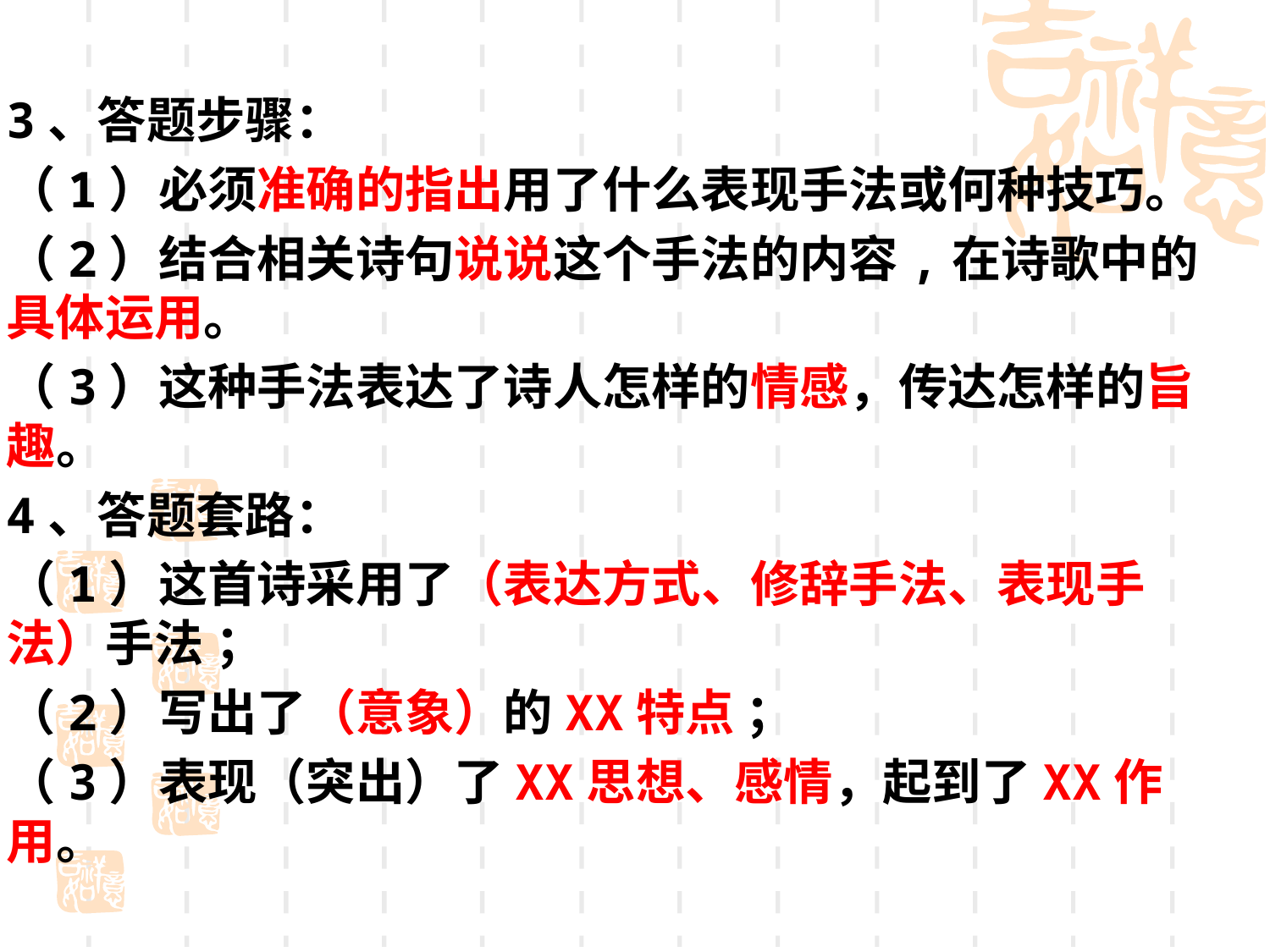

3、答题步骤：
（1）必须准确的指出用了什么表现手法或何种技巧。
（2）结合相关诗句说说这个手法的内容,在诗歌中的具体运用。
（3）这种手法表达了诗人怎样的情感，传达怎样的旨趣。
4、答题套路：
（1）这首诗采用了（表达方式、修辞手法、表现手法）手法 ；
（2）写出了（意象）的XX特点 ；
（3）表现（突出）了XX思想、感情，起到了XX作用。